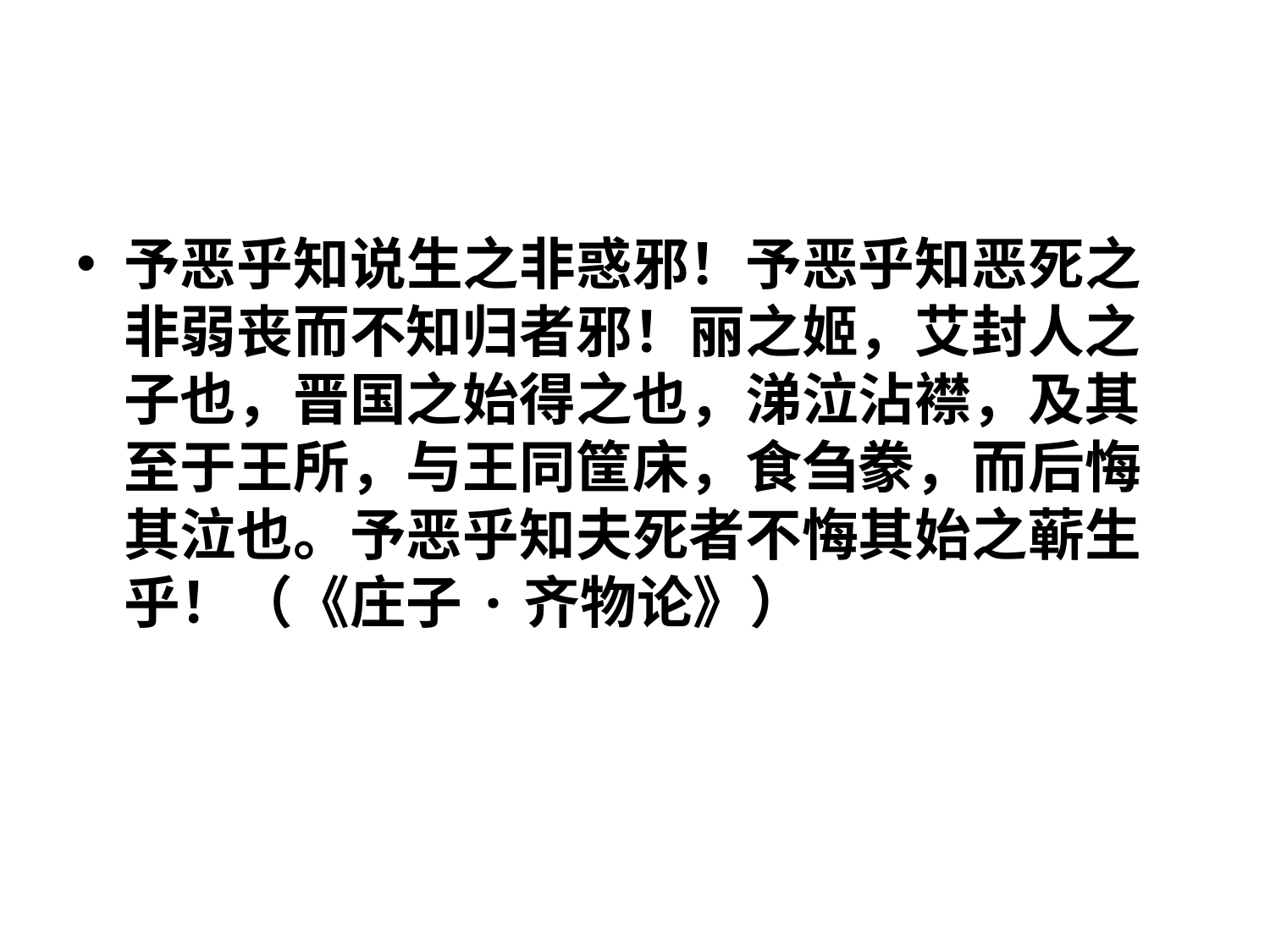

#
予恶乎知说生之非惑邪！予恶乎知恶死之非弱丧而不知归者邪！丽之姬，艾封人之子也，晋国之始得之也，涕泣沾襟，及其至于王所，与王同筐床，食刍豢，而后悔其泣也。予恶乎知夫死者不悔其始之蕲生乎！（《庄子·齐物论》）